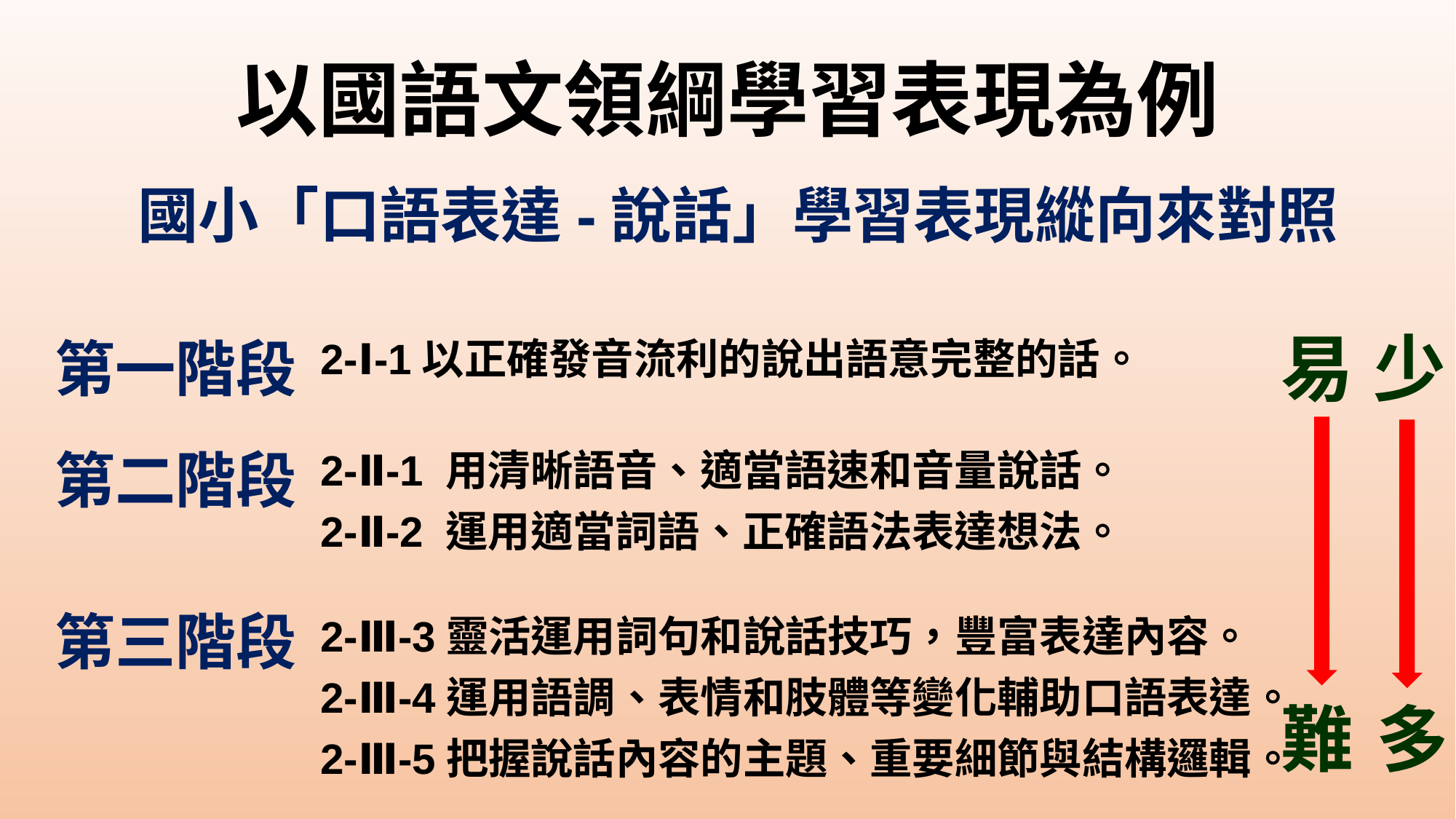

# 以國語文領綱學習表現為例
國小「口語表達-說話」學習表現縱向來對照
易

難
少

多
第一階段
2-Ⅰ-1以正確發音流利的說出語意完整的話。
第二階段
2-Ⅱ-1 用清晰語音、適當語速和音量說話。
2-Ⅱ-2 運用適當詞語、正確語法表達想法。

第三階段
2-Ⅲ-3靈活運用詞句和說話技巧，豐富表達內容。
2-Ⅲ-4運用語調、表情和肢體等變化輔助口語表達。
2-Ⅲ-5把握說話內容的主題、重要細節與結構邏輯。